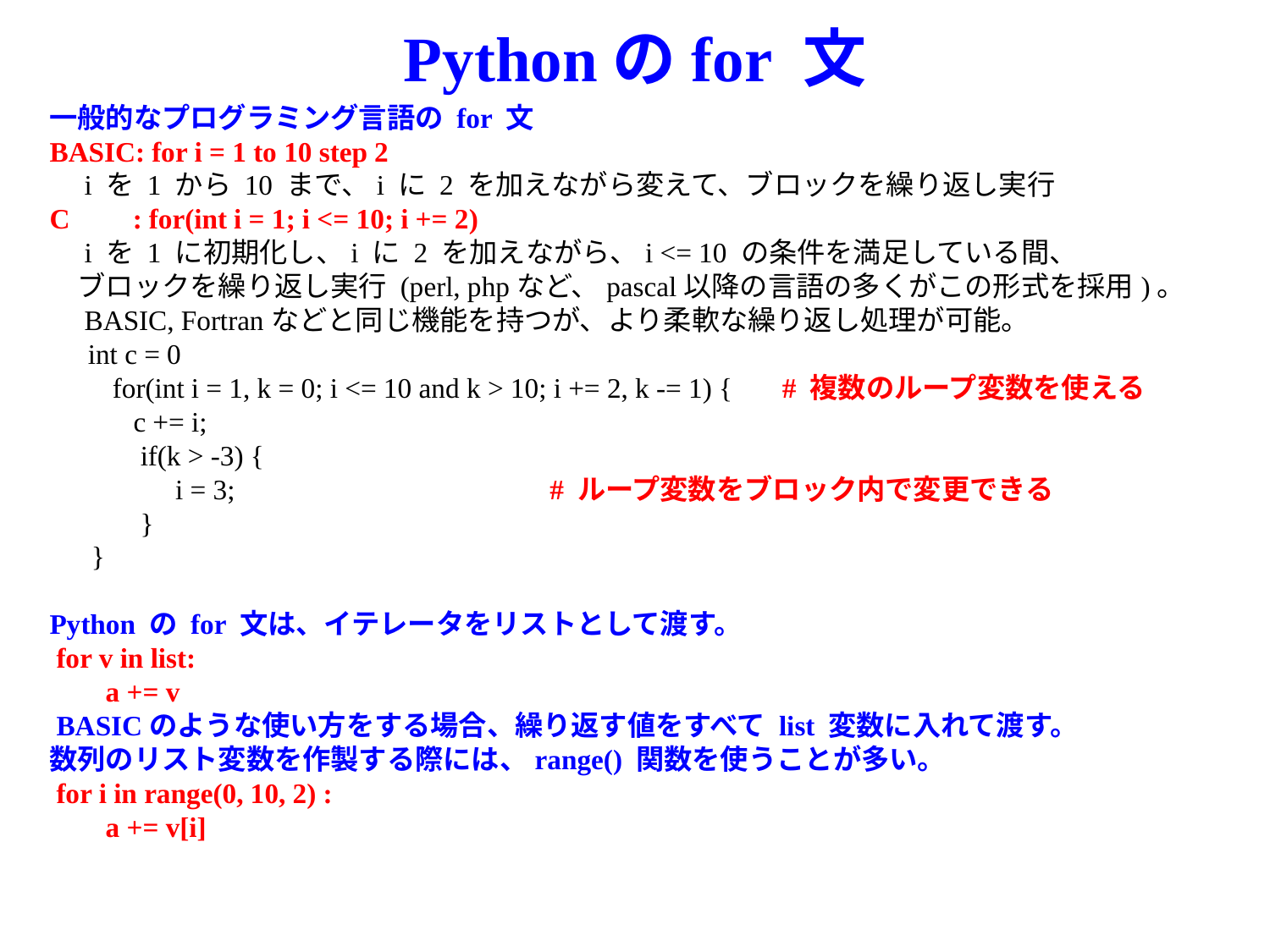

# Pythonのfor 文
一般的なプログラミング言語の for 文
BASIC: for i = 1 to 10 step 2
　i を 1 から 10 まで、i に 2 を加えながら変えて、ブロックを繰り返し実行
C         : for(int i = 1; i <= 10; i += 2)
　i を 1 に初期化し、i に 2 を加えながら、i <= 10 の条件を満足している間、
　ブロックを繰り返し実行 (perl, phpなど、pascal以降の言語の多くがこの形式を採用)。
　BASIC, Fortranなどと同じ機能を持つが、より柔軟な繰り返し処理が可能。
     int c = 0
　　for(int i = 1, k = 0; i <= 10 and k > 10; i += 2, k -= 1) {       # 複数のループ変数を使える
            c += i;
             if(k > -3) {
                  i = 3;		　　　　# ループ変数をブロック内で変更できる
             }
      }

Python の for 文は、イテレータをリストとして渡す。
 for v in list:
        a += v
 BASICのような使い方をする場合、繰り返す値をすべて list 変数に入れて渡す。
数列のリスト変数を作製する際には、range() 関数を使うことが多い。
 for i in range(0, 10, 2) :
        a += v[i]